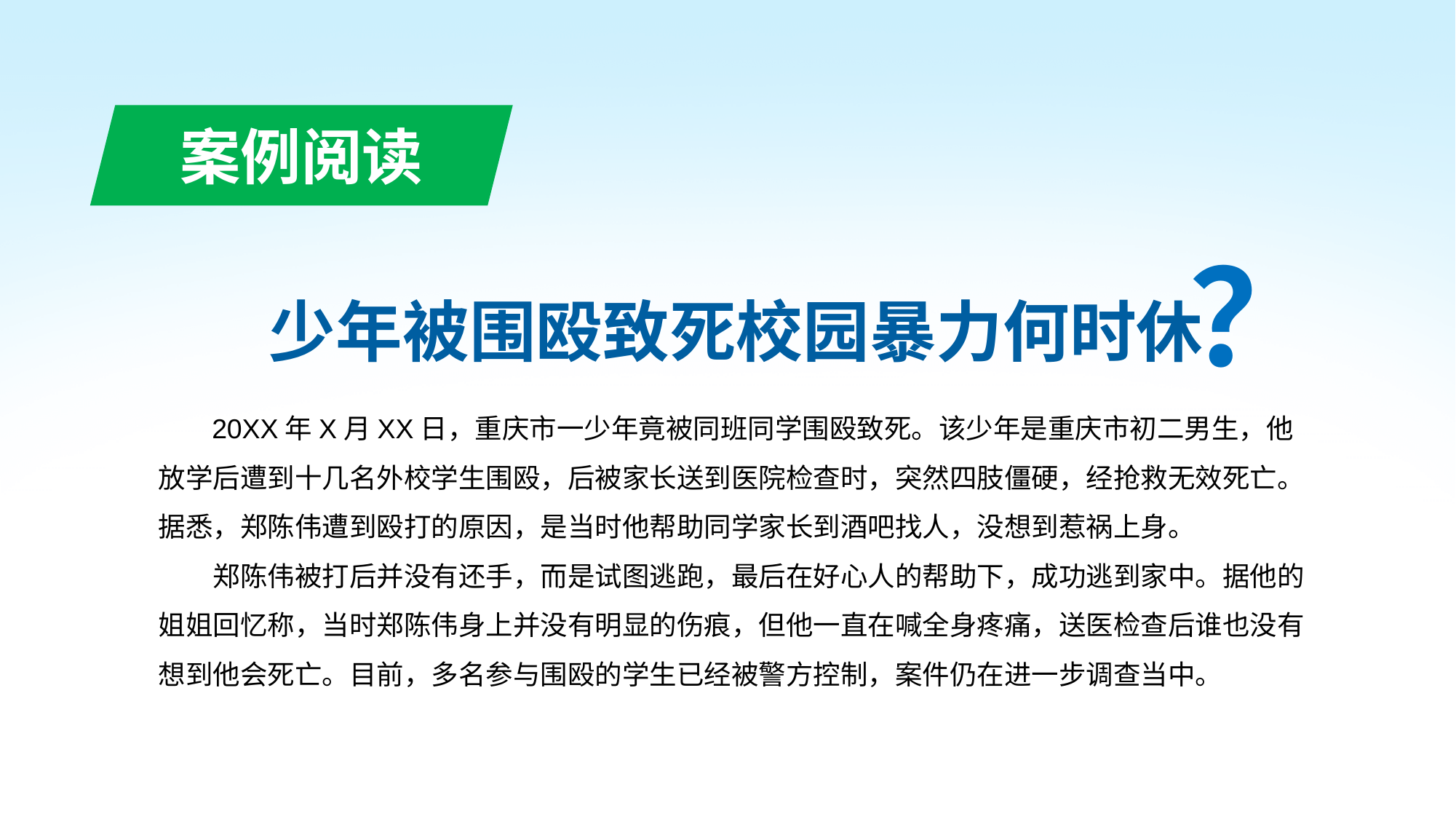

案例阅读
？
少年被围殴致死校园暴力何时休

　　20XX年X月XX日，重庆市一少年竟被同班同学围殴致死。该少年是重庆市初二男生，他放学后遭到十几名外校学生围殴，后被家长送到医院检查时，突然四肢僵硬，经抢救无效死亡。据悉，郑陈伟遭到殴打的原因，是当时他帮助同学家长到酒吧找人，没想到惹祸上身。
　　郑陈伟被打后并没有还手，而是试图逃跑，最后在好心人的帮助下，成功逃到家中。据他的姐姐回忆称，当时郑陈伟身上并没有明显的伤痕，但他一直在喊全身疼痛，送医检查后谁也没有想到他会死亡。目前，多名参与围殴的学生已经被警方控制，案件仍在进一步调查当中。
https://www.PPT818.com/